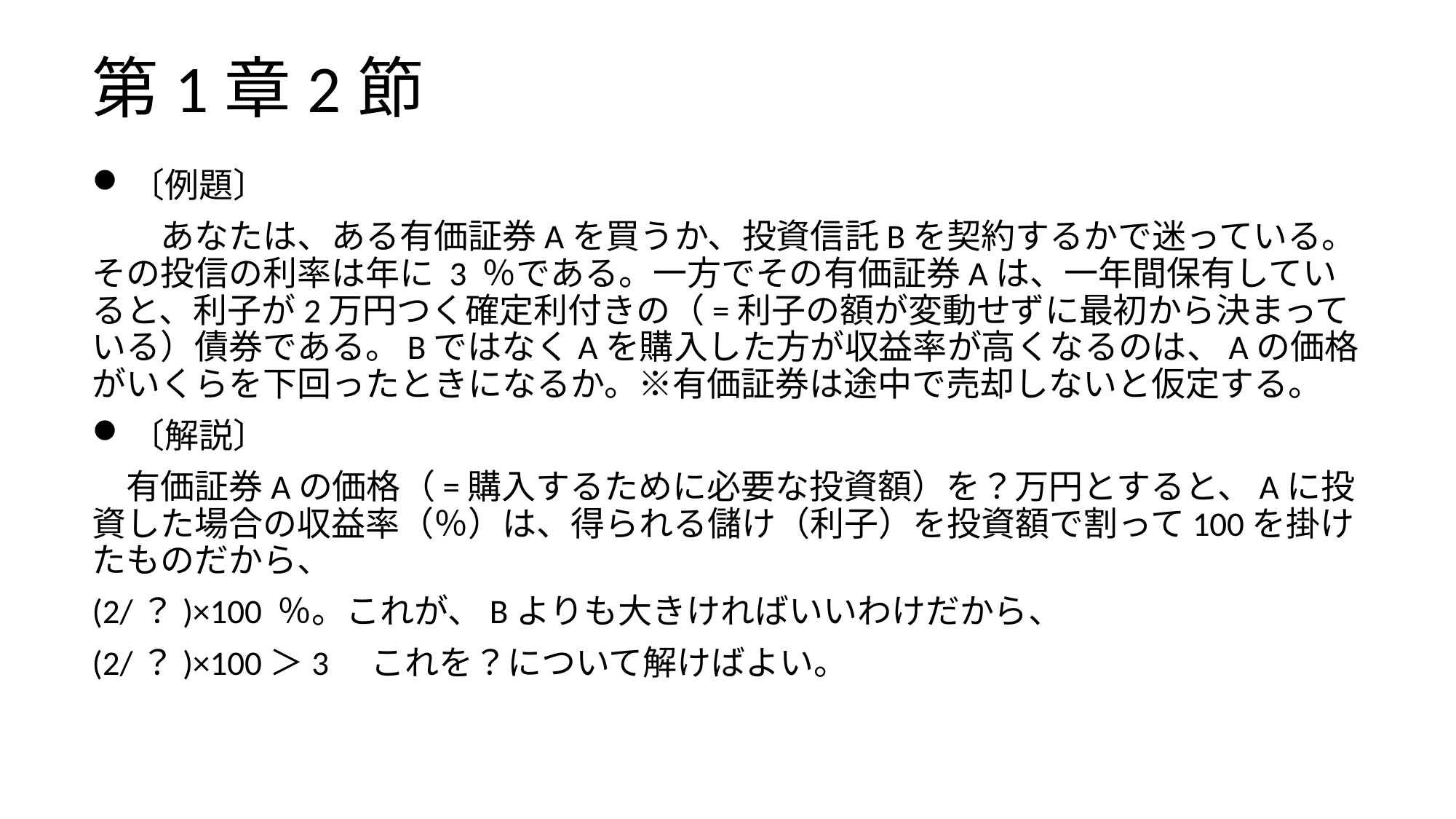

# 第1章2節
〔例題〕
　　あなたは、ある有価証券Aを買うか、投資信託Bを契約するかで迷っている。その投信の利率は年に 3 ％である。一方でその有価証券Aは、一年間保有していると、利子が2万円つく確定利付きの（=利子の額が変動せずに最初から決まっている）債券である。BではなくAを購入した方が収益率が高くなるのは、Aの価格がいくらを下回ったときになるか。※有価証券は途中で売却しないと仮定する。
〔解説〕
　有価証券Aの価格（=購入するために必要な投資額）を？万円とすると、Aに投資した場合の収益率（％）は、得られる儲け（利子）を投資額で割って100を掛けたものだから、
(2/？)×100 ％。これが、Bよりも大きければいいわけだから、
(2/？)×100＞3　これを？について解けばよい。